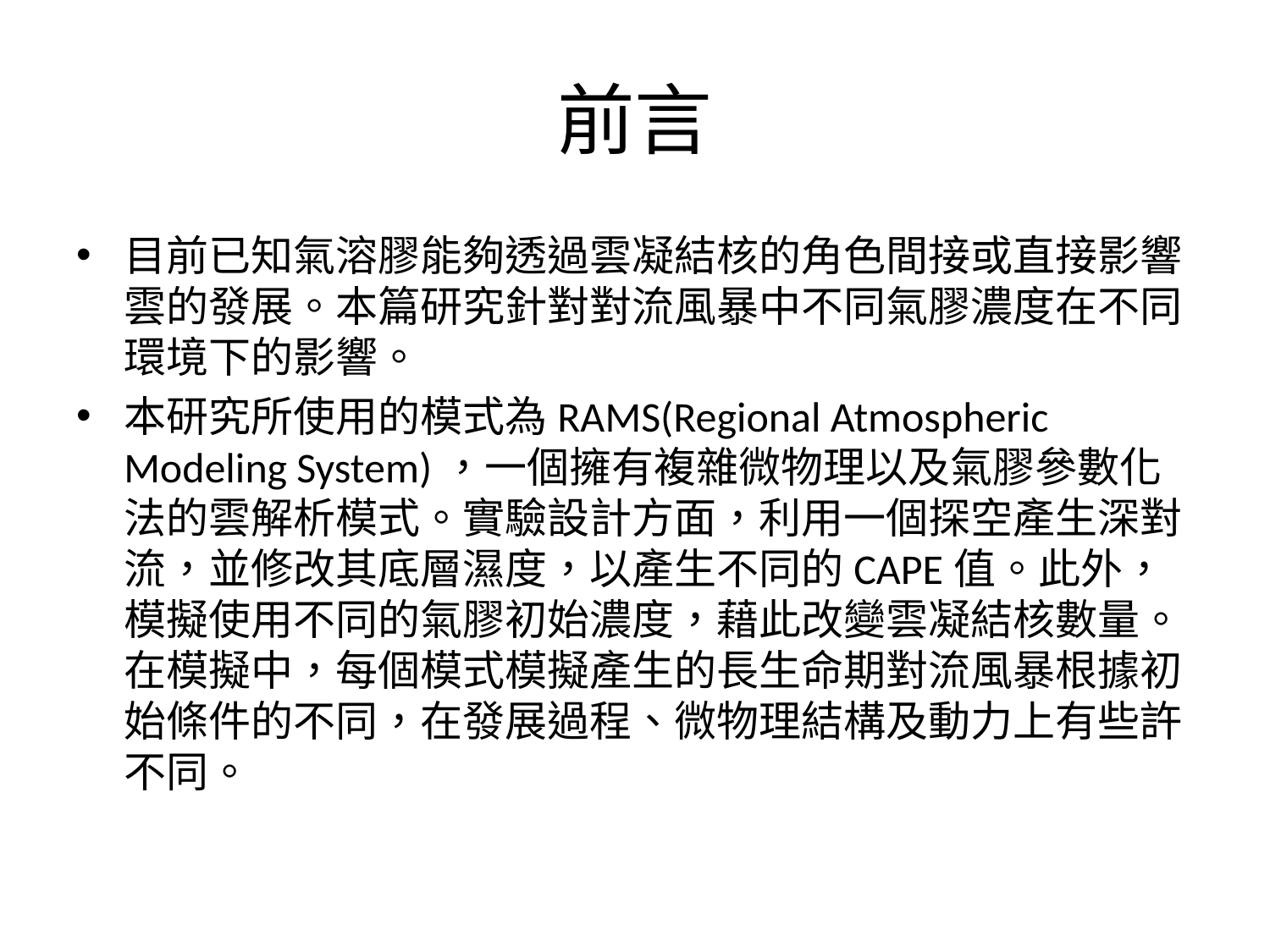

# 前言
目前已知氣溶膠能夠透過雲凝結核的角色間接或直接影響雲的發展。本篇研究針對對流風暴中不同氣膠濃度在不同環境下的影響。
本研究所使用的模式為RAMS(Regional Atmospheric Modeling System)，一個擁有複雜微物理以及氣膠參數化法的雲解析模式。實驗設計方面，利用一個探空產生深對流，並修改其底層濕度，以產生不同的CAPE值。此外，模擬使用不同的氣膠初始濃度，藉此改變雲凝結核數量。在模擬中，每個模式模擬產生的長生命期對流風暴根據初始條件的不同，在發展過程、微物理結構及動力上有些許不同。